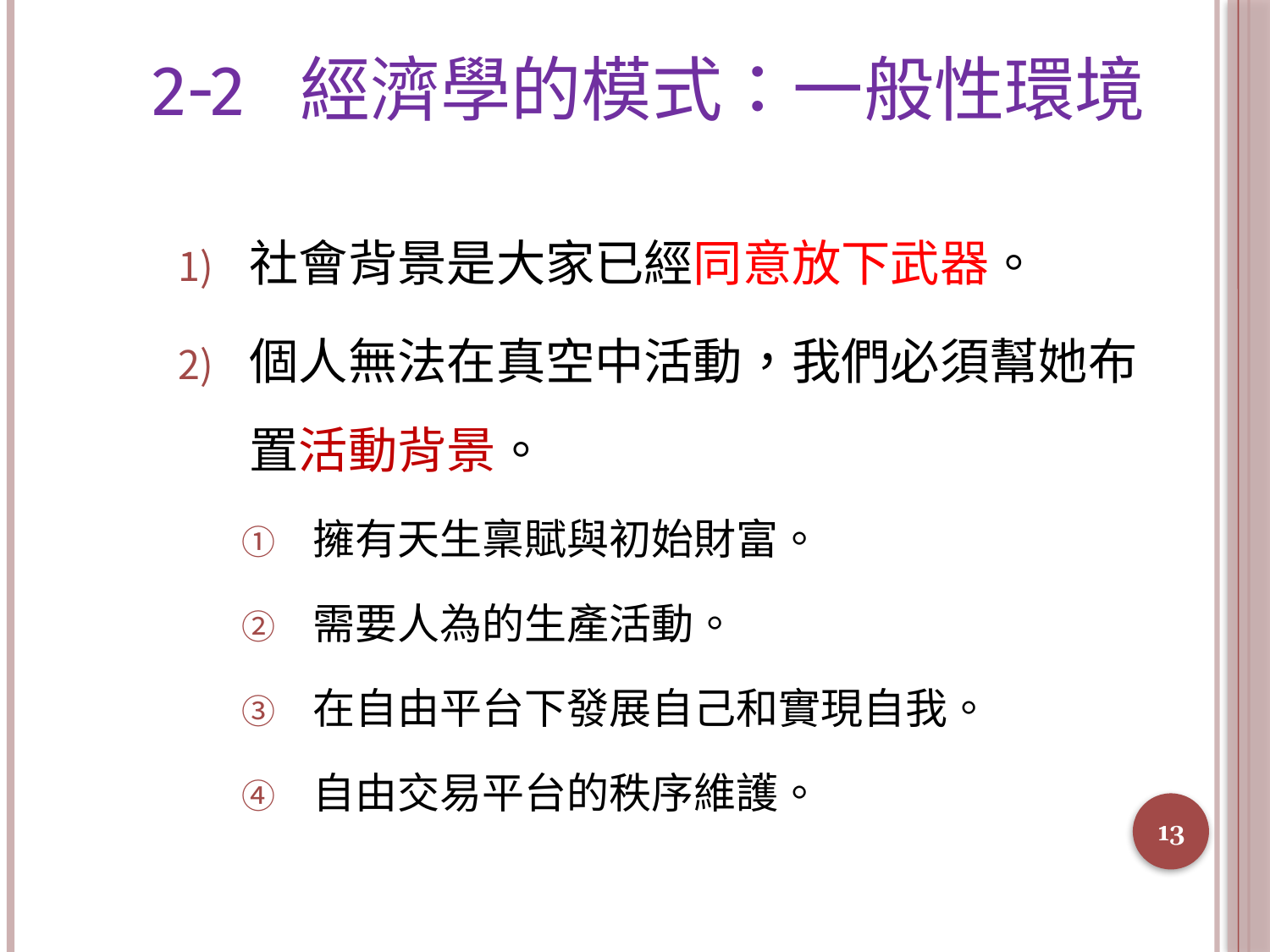

# 2-2  經濟學的模式：一般性環境
社會背景是大家已經同意放下武器。
個人無法在真空中活動，我們必須幫她布置活動背景。
擁有天生稟賦與初始財富。
需要人為的生產活動。
在自由平台下發展自己和實現自我。
自由交易平台的秩序維護。
13